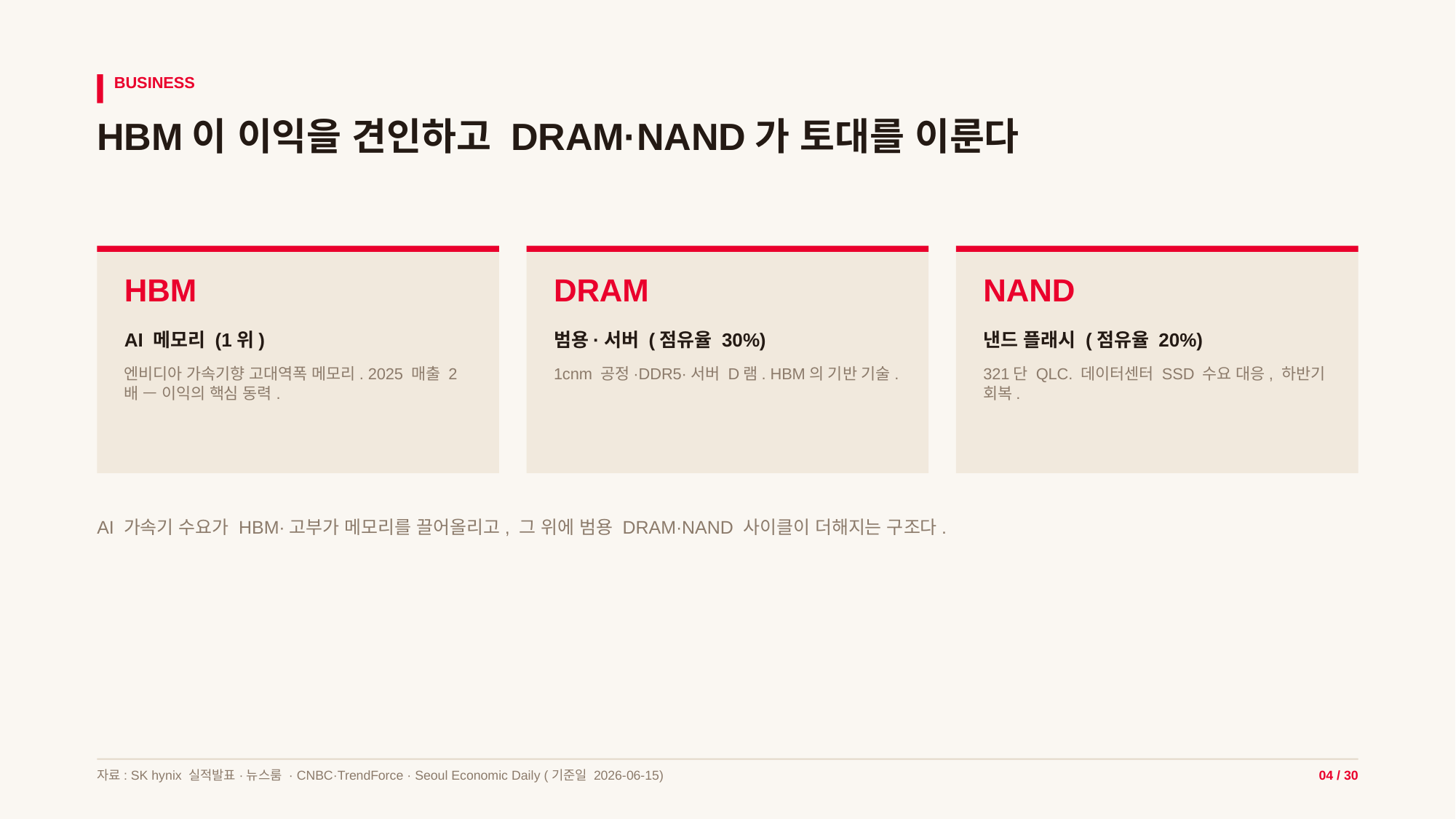

BUSINESS

HBM이 이익을 견인하고 DRAM·NAND가 토대를 이룬다

HBM
DRAM
NAND
AI 메모리 (1위)
범용·서버 (점유율 30%)
낸드 플래시 (점유율 20%)
엔비디아 가속기향 고대역폭 메모리. 2025 매출 2배 — 이익의 핵심 동력.
1cnm 공정·DDR5·서버 D램. HBM의 기반 기술.
321단 QLC. 데이터센터 SSD 수요 대응, 하반기 회복.
AI 가속기 수요가 HBM·고부가 메모리를 끌어올리고, 그 위에 범용 DRAM·NAND 사이클이 더해지는 구조다.

자료: SK hynix 실적발표·뉴스룸 · CNBC·TrendForce · Seoul Economic Daily (기준일 2026-06-15)
04 / 30